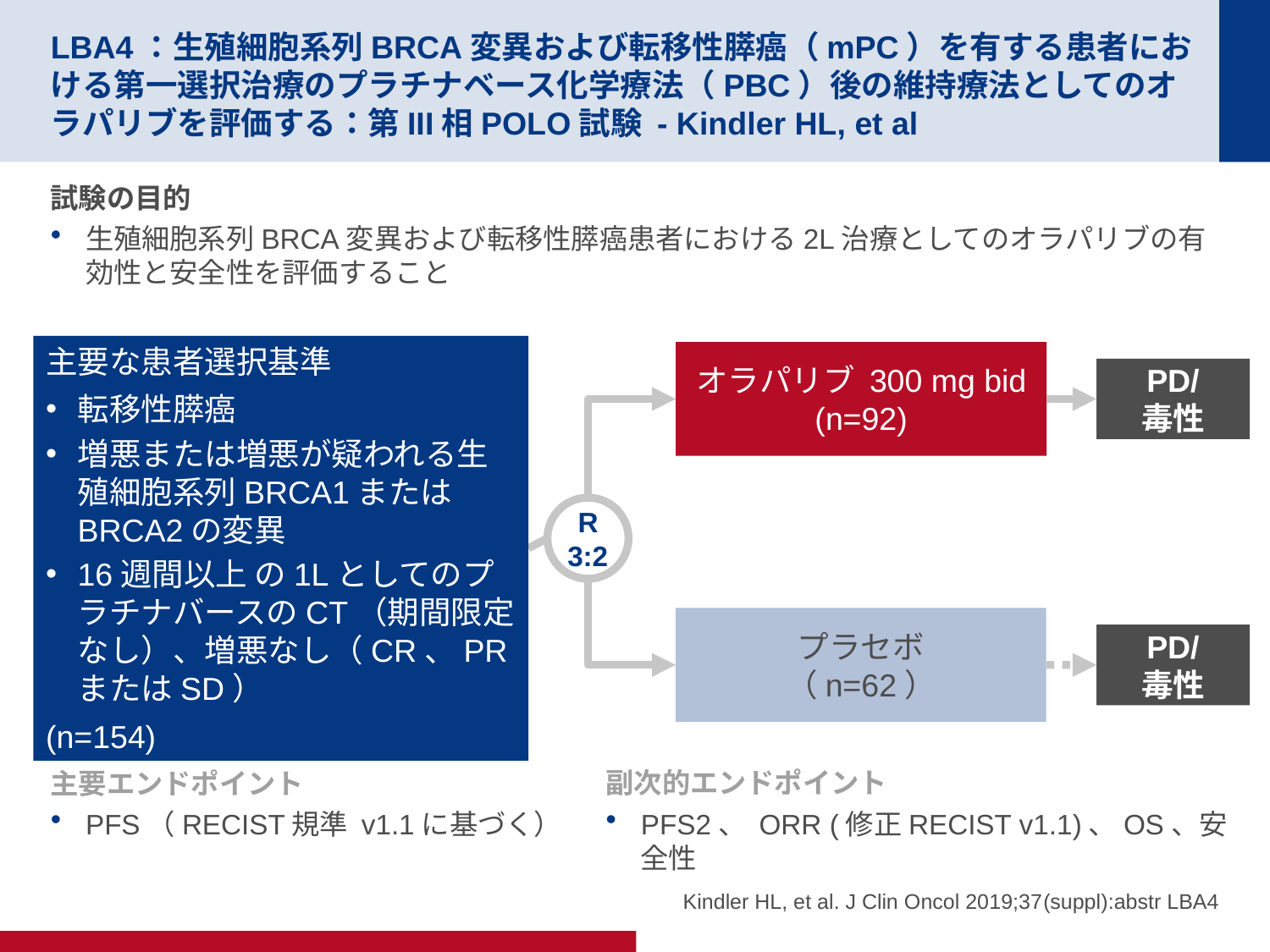

# LBA4：生殖細胞系列BRCA変異および転移性膵癌（mPC）を有する患者における第一選択治療のプラチナベース化学療法（PBC）後の維持療法としてのオラパリブを評価する：第III相POLO試験 - Kindler HL, et al
試験の目的
生殖細胞系列BRCA変異および転移性膵癌患者における2L治療としてのオラパリブの有効性と安全性を評価すること
主要な患者選択基準
転移性膵癌
増悪または増悪が疑われる生殖細胞系列BRCA1またはBRCA2の変異
16週間以上 の1LとしてのプラチナバースのCT（期間限定なし）、増悪なし（CR、PRまたはSD）
(n=154)
オラパリブ 300 mg bid
(n=92)
PD/
毒性
R
3:2
プラセボ
（n=62）
PD/
毒性
主要エンドポイント
PFS（RECIST規準 v1.1に基づく）

副次的エンドポイント
PFS2、 ORR (修正RECIST v1.1)、OS、安全性
Kindler HL, et al. J Clin Oncol 2019;37(suppl):abstr LBA4